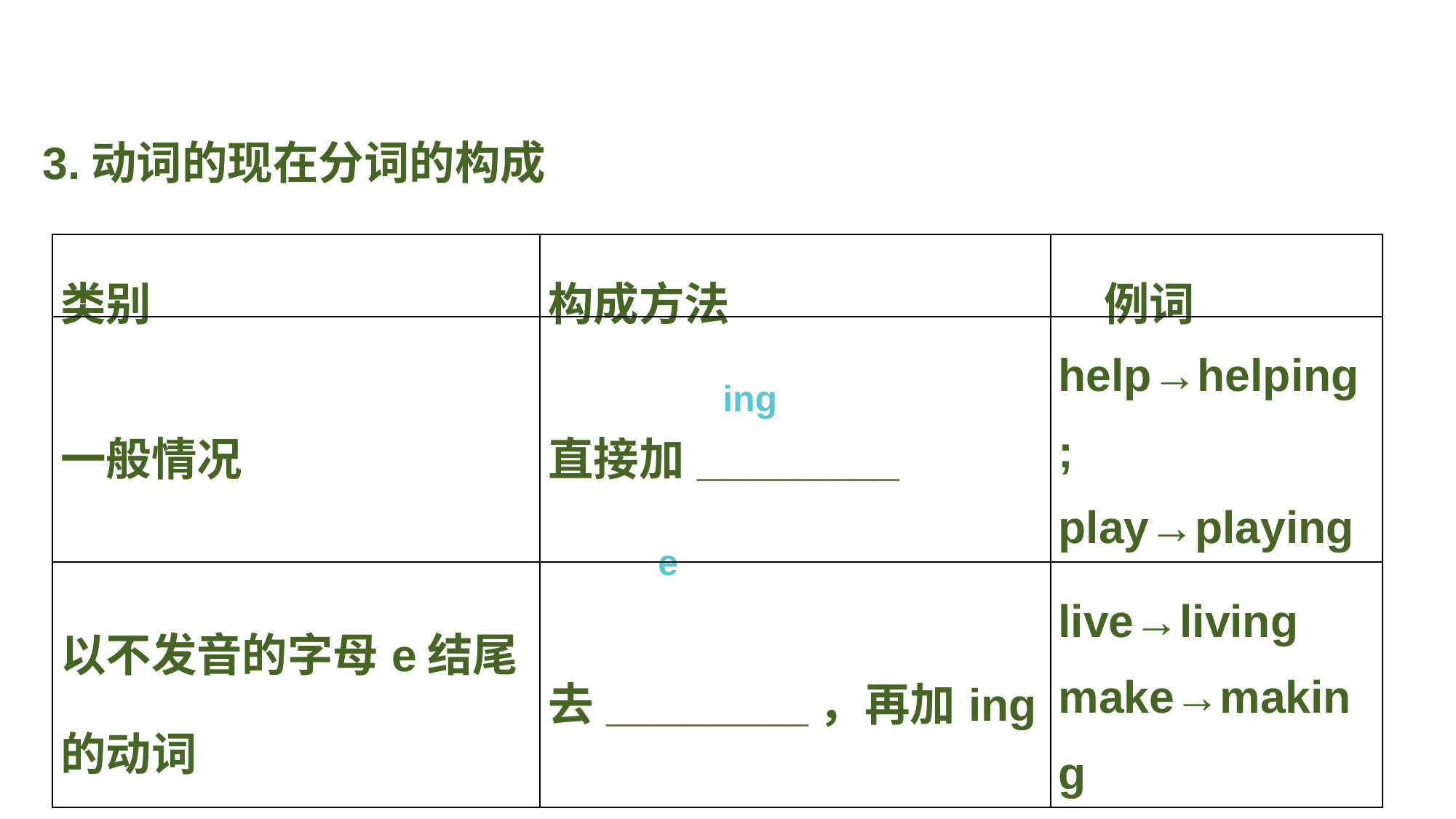

3.动词的现在分词的构成

| 类别 | 构成方法 | 例词 |
| --- | --- | --- |
| 一般情况 | 直接加\_\_\_\_\_\_\_\_ | help→helping; play→playing |
| 以不发音的字母e结尾的动词 | 去\_\_\_\_\_\_\_\_，再加­ing | live→living make→making |
­ing

e